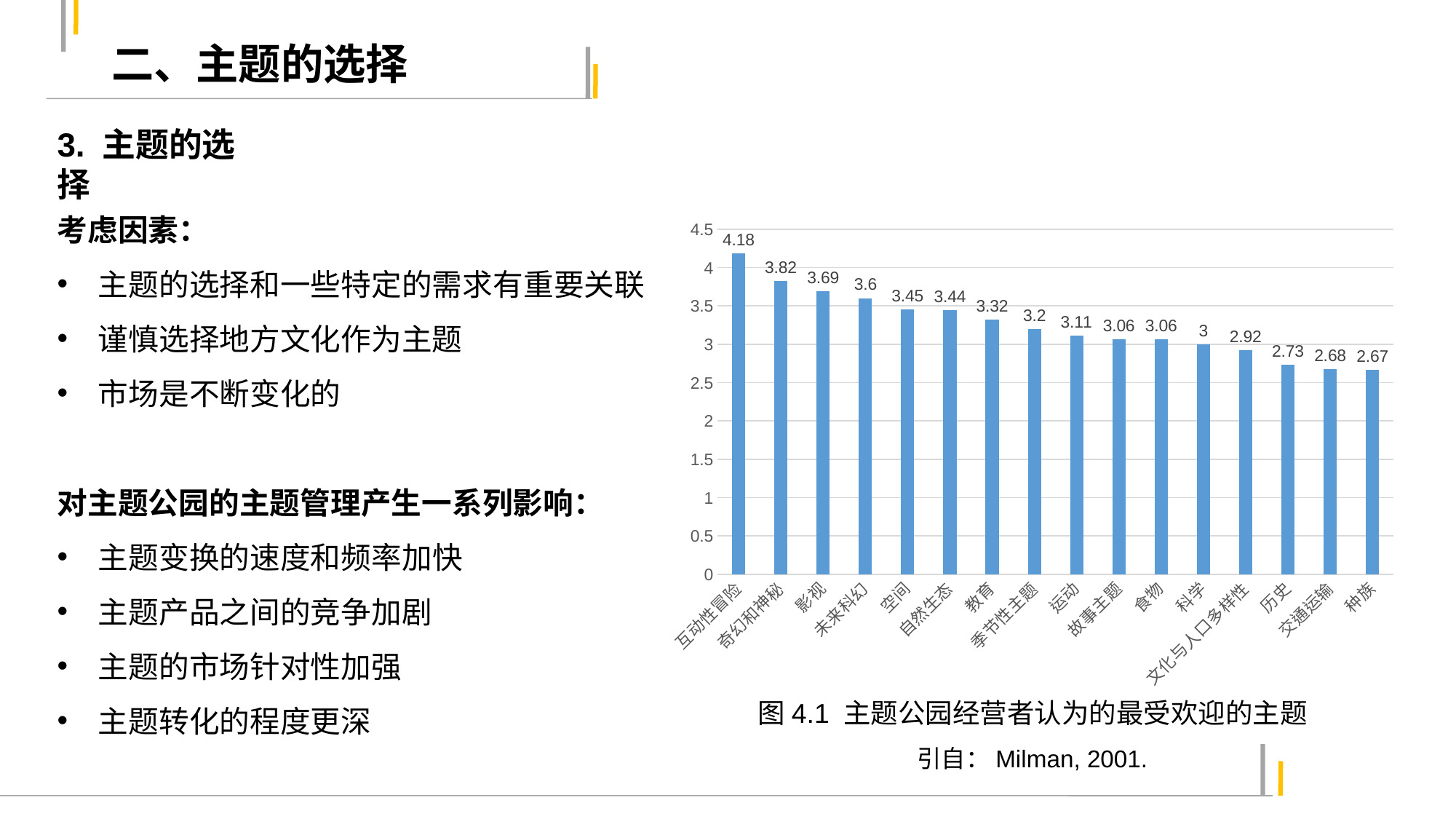

二、主题的选择

3. 主题的选择

考虑因素：
主题的选择和一些特定的需求有重要关联
谨慎选择地方文化作为主题
市场是不断变化的

对主题公园的主题管理产生一系列影响：
主题变换的速度和频率加快
主题产品之间的竞争加剧
主题的市场针对性加强
主题转化的程度更深

### Chart

| Category |  |
|---|---|
| 互动性冒险 | 4.18 |
| 奇幻和神秘 | 3.82 |
| 影视 | 3.69 |
| 未来科幻 | 3.6 |
| 空间 | 3.45 |
| 自然生态 | 3.44 |
| 教育 | 3.32 |
| 季节性主题 | 3.2 |
| 运动 | 3.11 |
| 故事主题 | 3.06 |
| 食物 | 3.06 |
| 科学 | 3.0 |
| 文化与人口多样性 | 2.92 |
| 历史 | 2.73 |
| 交通运输 | 2.68 |
| 种族 | 2.67 |
图4.1 主题公园经营者认为的最受欢迎的主题
引自：Milman, 2001.